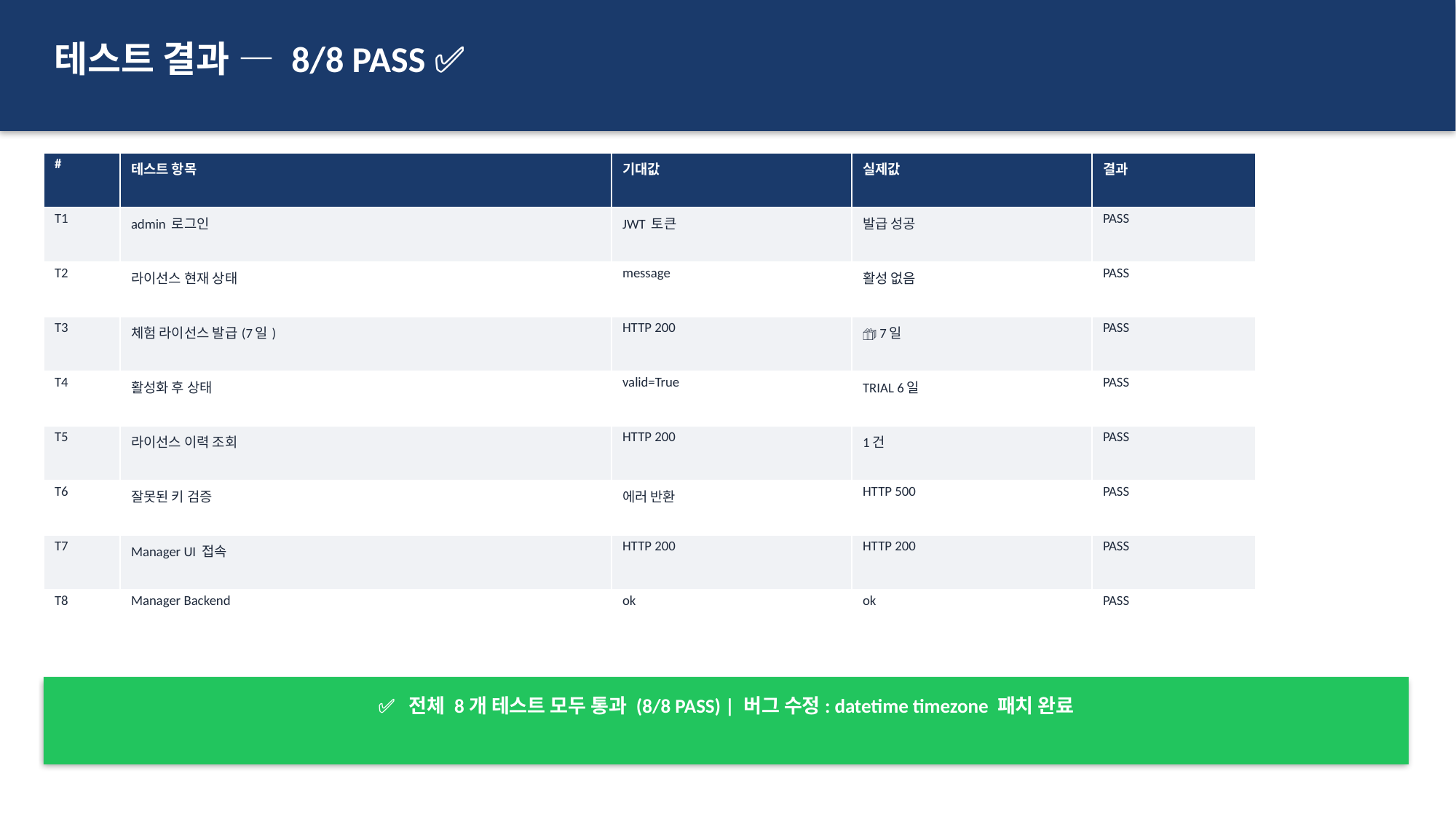

테스트 결과 — 8/8 PASS ✅
| # | 테스트 항목 | 기대값 | 실제값 | 결과 |
| --- | --- | --- | --- | --- |
| T1 | admin 로그인 | JWT 토큰 | 발급 성공 | PASS |
| T2 | 라이선스 현재 상태 | message | 활성 없음 | PASS |
| T3 | 체험 라이선스 발급(7일) | HTTP 200 | 🎁 7일 | PASS |
| T4 | 활성화 후 상태 | valid=True | TRIAL 6일 | PASS |
| T5 | 라이선스 이력 조회 | HTTP 200 | 1건 | PASS |
| T6 | 잘못된 키 검증 | 에러 반환 | HTTP 500 | PASS |
| T7 | Manager UI 접속 | HTTP 200 | HTTP 200 | PASS |
| T8 | Manager Backend | ok | ok | PASS |

✅  전체 8개 테스트 모두 통과 (8/8 PASS) | 버그 수정: datetime timezone 패치 완료